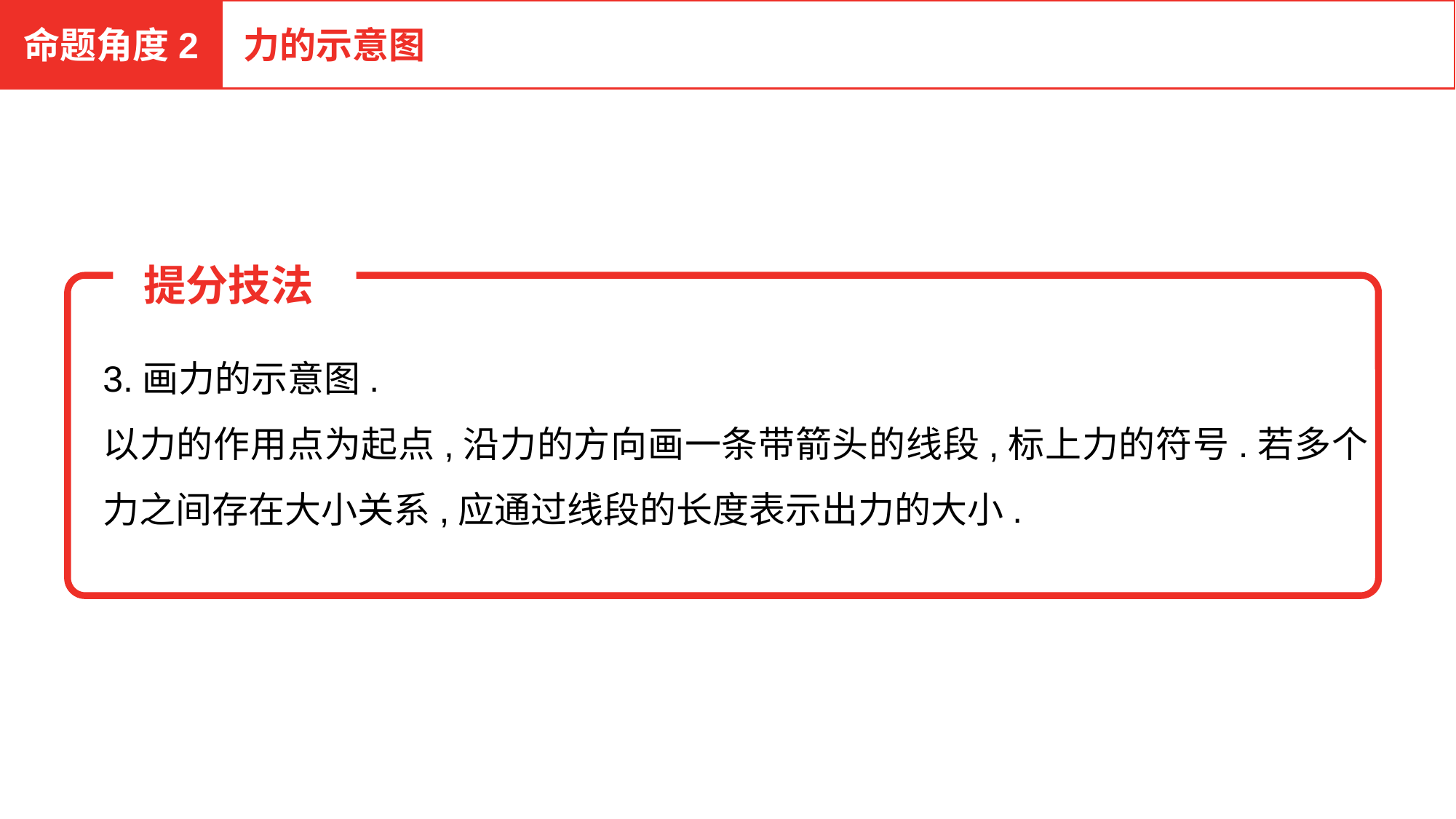

命题角度2
力的示意图
 提分技法

3.画力的示意图.
以力的作用点为起点,沿力的方向画一条带箭头的线段,标上力的符号.若多个力之间存在大小关系,应通过线段的长度表示出力的大小.